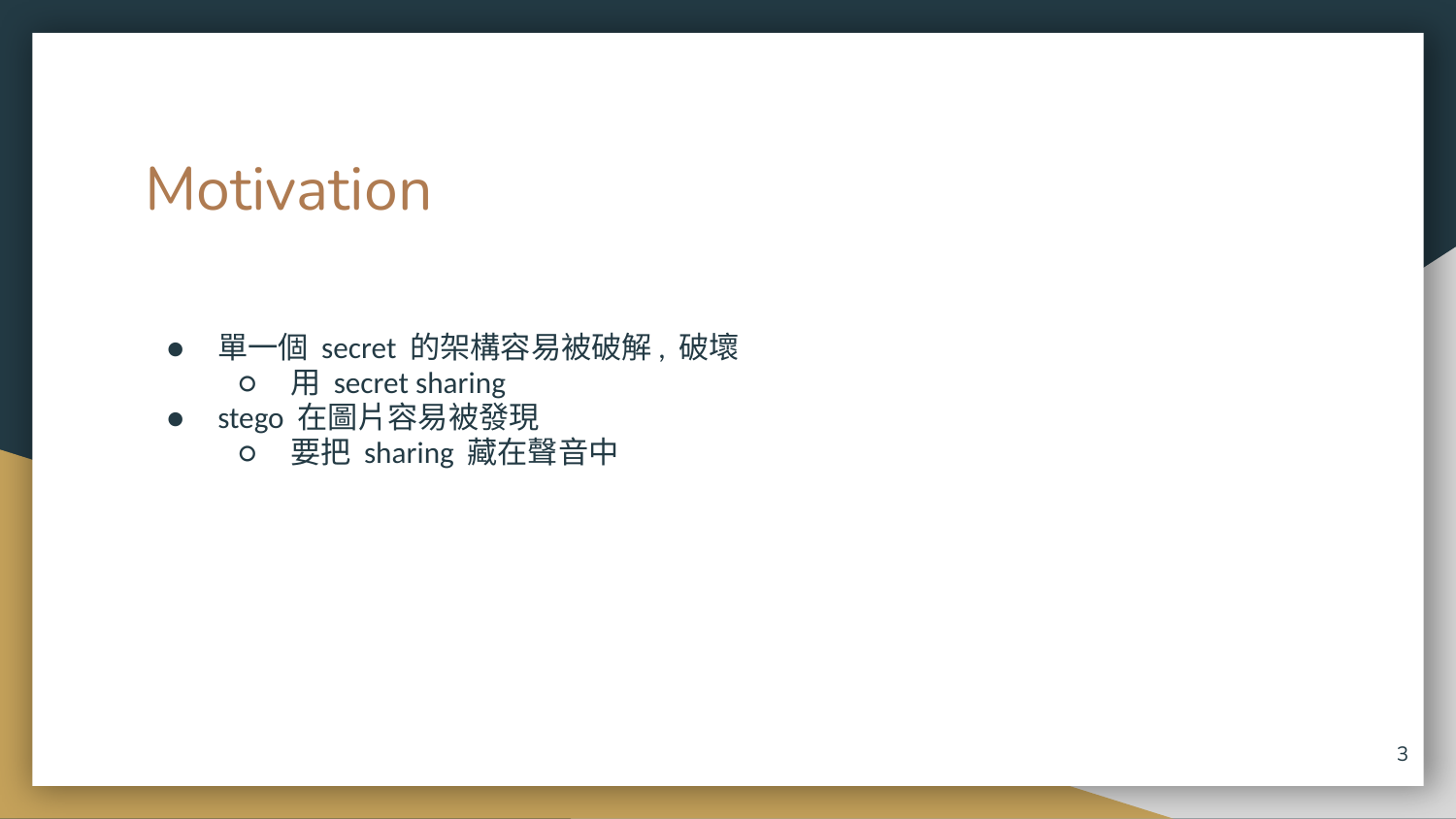

# Motivation
單一個 secret 的架構容易被破解, 破壞
用 secret sharing
stego 在圖片容易被發現
要把 sharing 藏在聲音中
3